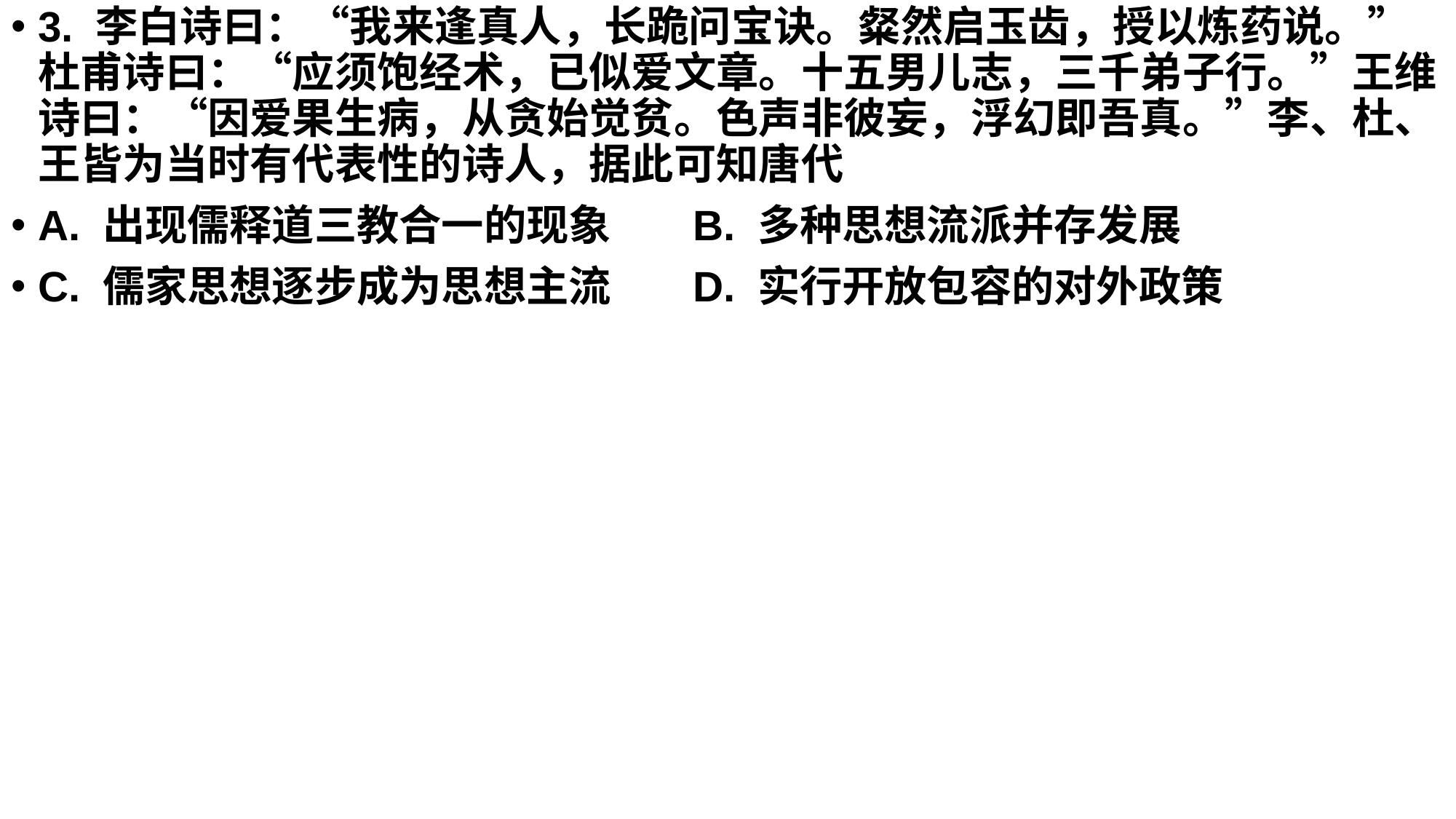

3. 李白诗曰：“我来逢真人，长跪问宝诀。粲然启玉齿，授以炼药说。”杜甫诗曰：“应须饱经术，已似爱文章。十五男儿志，三千弟子行。”王维诗曰：“因爱果生病，从贪始觉贫。色声非彼妄，浮幻即吾真。”李、杜、王皆为当时有代表性的诗人，据此可知唐代
A. 出现儒释道三教合一的现象	B. 多种思想流派并存发展
C. 儒家思想逐步成为思想主流	D. 实行开放包容的对外政策